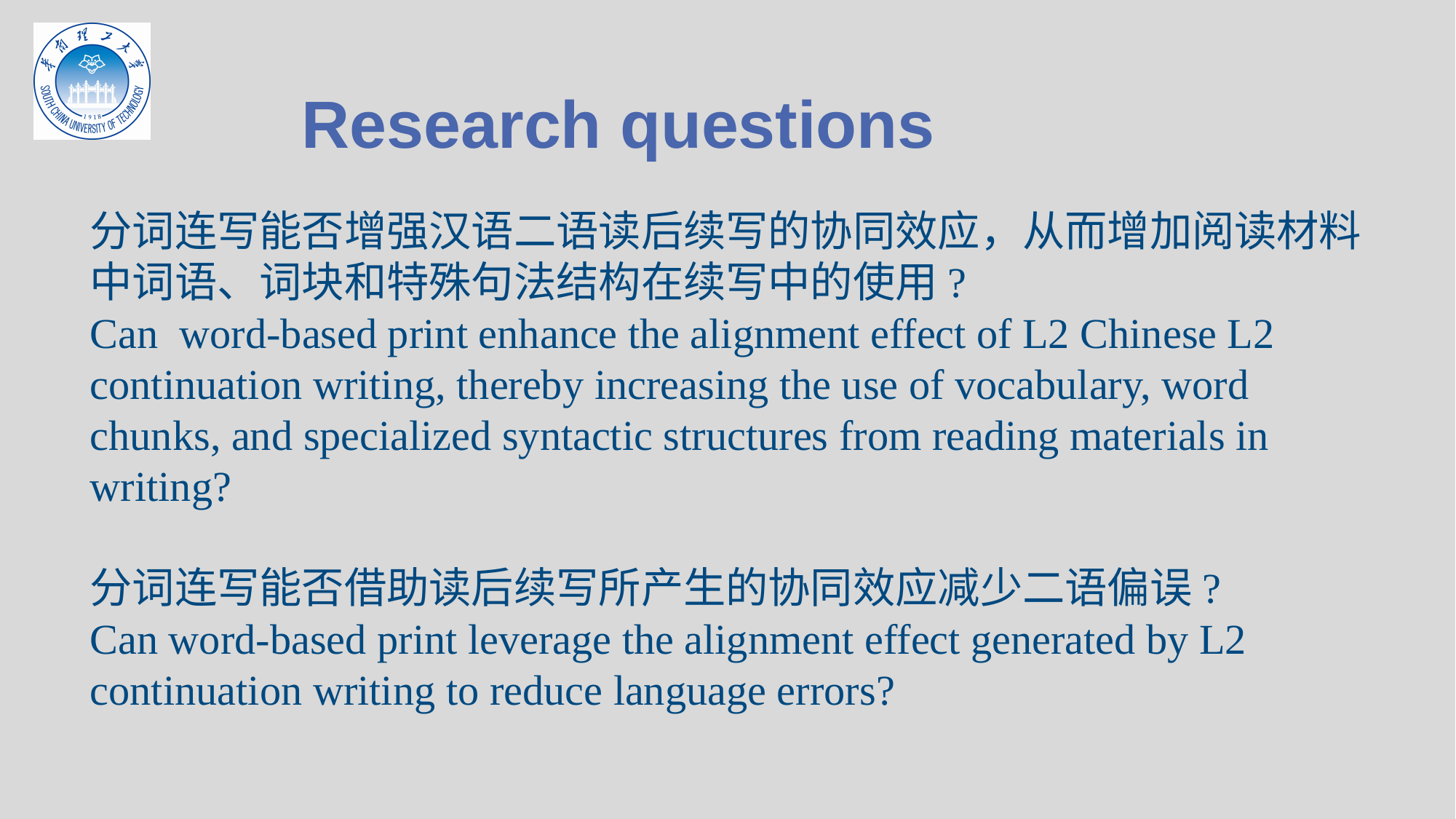

Research questions
分词连写能否增强汉语二语读后续写的协同效应，从而增加阅读材料中词语、词块和特殊句法结构在续写中的使用?
Can  word-based print enhance the alignment effect of L2 Chinese L2 continuation writing, thereby increasing the use of vocabulary, word chunks, and specialized syntactic structures from reading materials in writing?

分词连写能否借助读后续写所产生的协同效应减少二语偏误?
Can word-based print leverage the alignment effect generated by L2 continuation writing to reduce language errors?